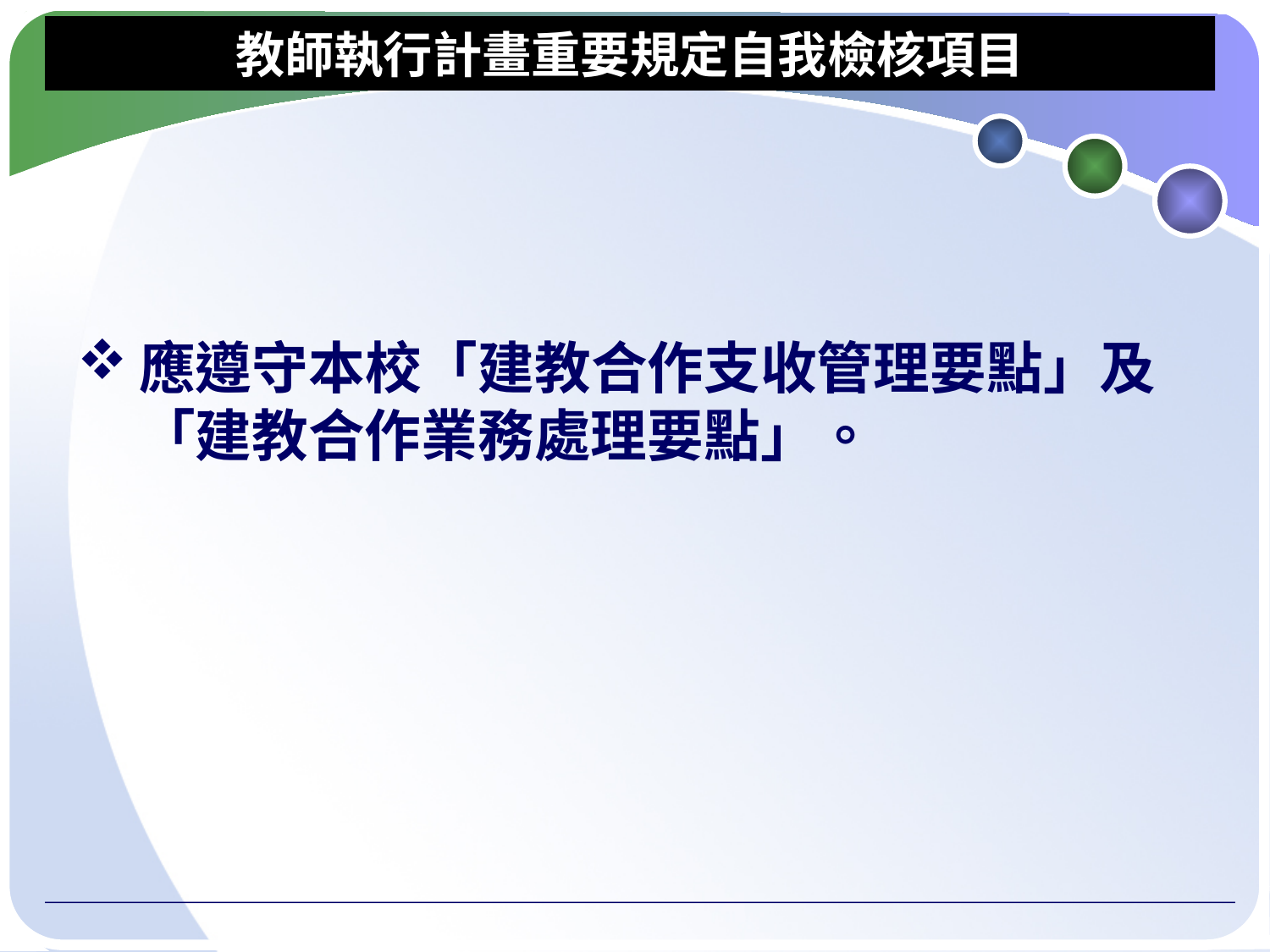

# 教師執行計畫重要規定自我檢核項目
應遵守本校「建教合作支收管理要點」及「建教合作業務處理要點」。